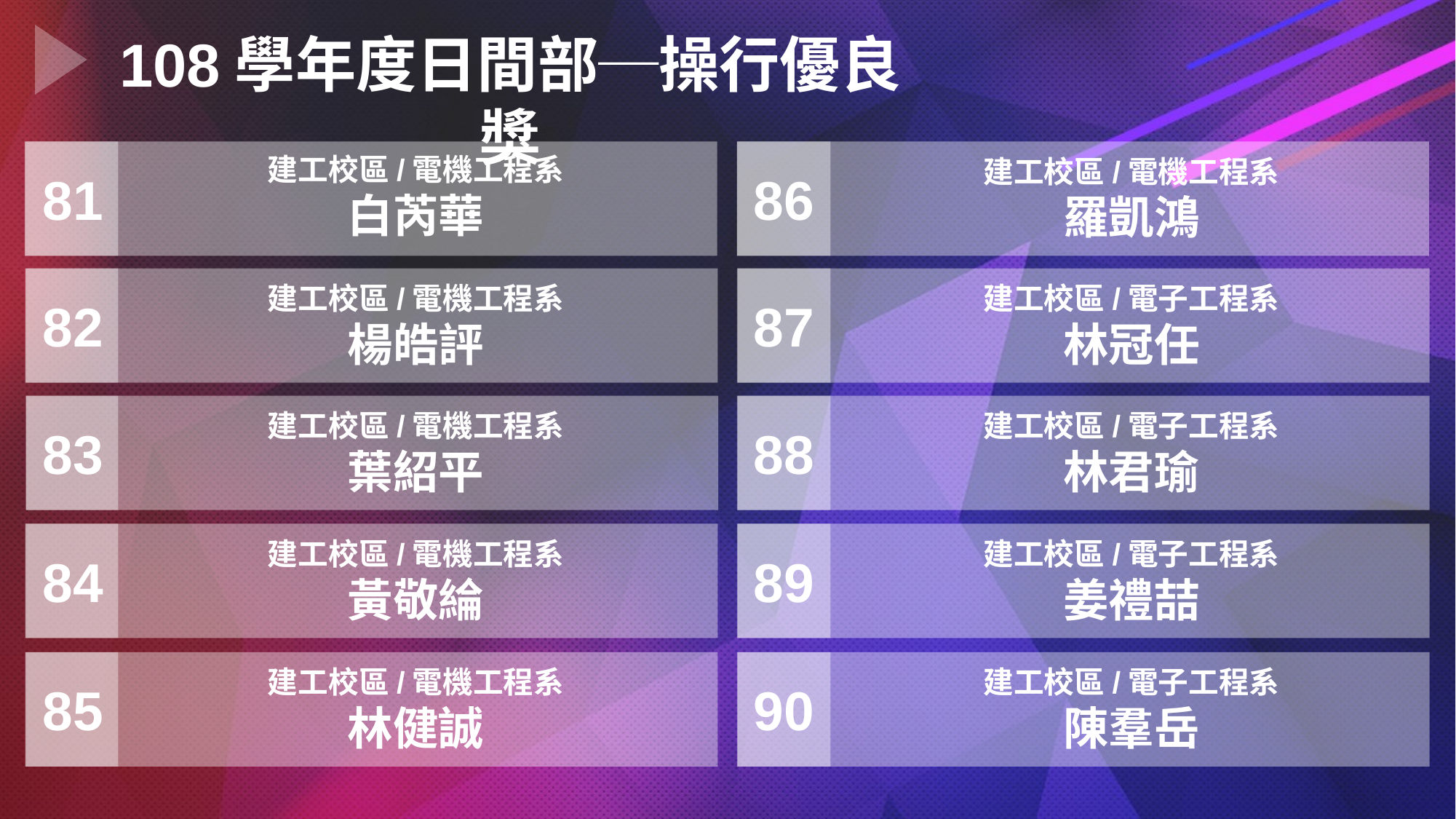

108學年度日間部─操行優良獎

建工校區/電機工程系
白芮華
建工校區/電機工程系
羅凱鴻
86
81

建工校區/電機工程系
楊皓評
建工校區/電子工程系
林冠任
87
82

建工校區/電機工程系
葉紹平
建工校區/電子工程系
林君瑜
88
83

建工校區/電機工程系
黃敬綸
建工校區/電子工程系
姜禮喆
89
84

建工校區/電機工程系
林健誠
建工校區/電子工程系
陳羣岳
90
85